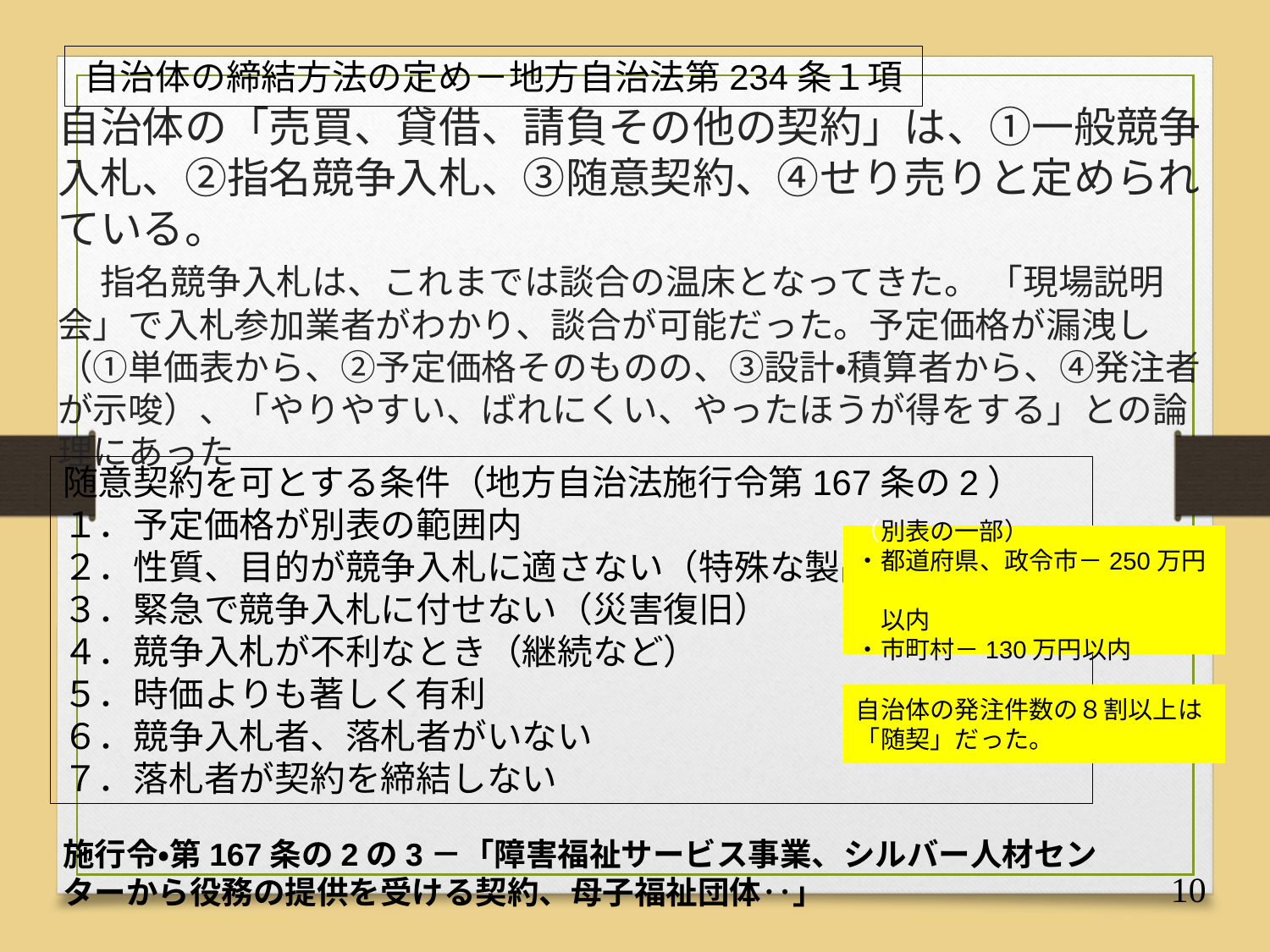

自治体の締結方法の定め－地方自治法第234条１項
# 自治体の「売買、貸借、請負その他の契約」は、①一般競争入札、②指名競争入札、③随意契約、④せり売りと定められている。 　指名競争入札は、これまでは談合の温床となってきた。 「現場説明会」で入札参加業者がわかり、談合が可能だった。予定価格が漏洩し（①単価表から、②予定価格そのものの、③設計・積算者から、④発注者が示唆）、「やりやすい、ばれにくい、やったほうが得をする」との論理にあった
随意契約を可とする条件（地方自治法施行令第167条の2）
１．予定価格が別表の範囲内
２．性質、目的が競争入札に適さない（特殊な製品）
３．緊急で競争入札に付せない（災害復旧）
４．競争入札が不利なとき（継続など）
５．時価よりも著しく有利
６．競争入札者、落札者がいない
７．落札者が契約を締結しない
（別表の一部）
・都道府県、政令市－250万円
　以内
・市町村－130万円以内
自治体の発注件数の８割以上は「随契」だった。
施行令・第167条の2の3－「障害福祉サービス事業、シルバー人材センターから役務の提供を受ける契約、母子福祉団体‥」
10